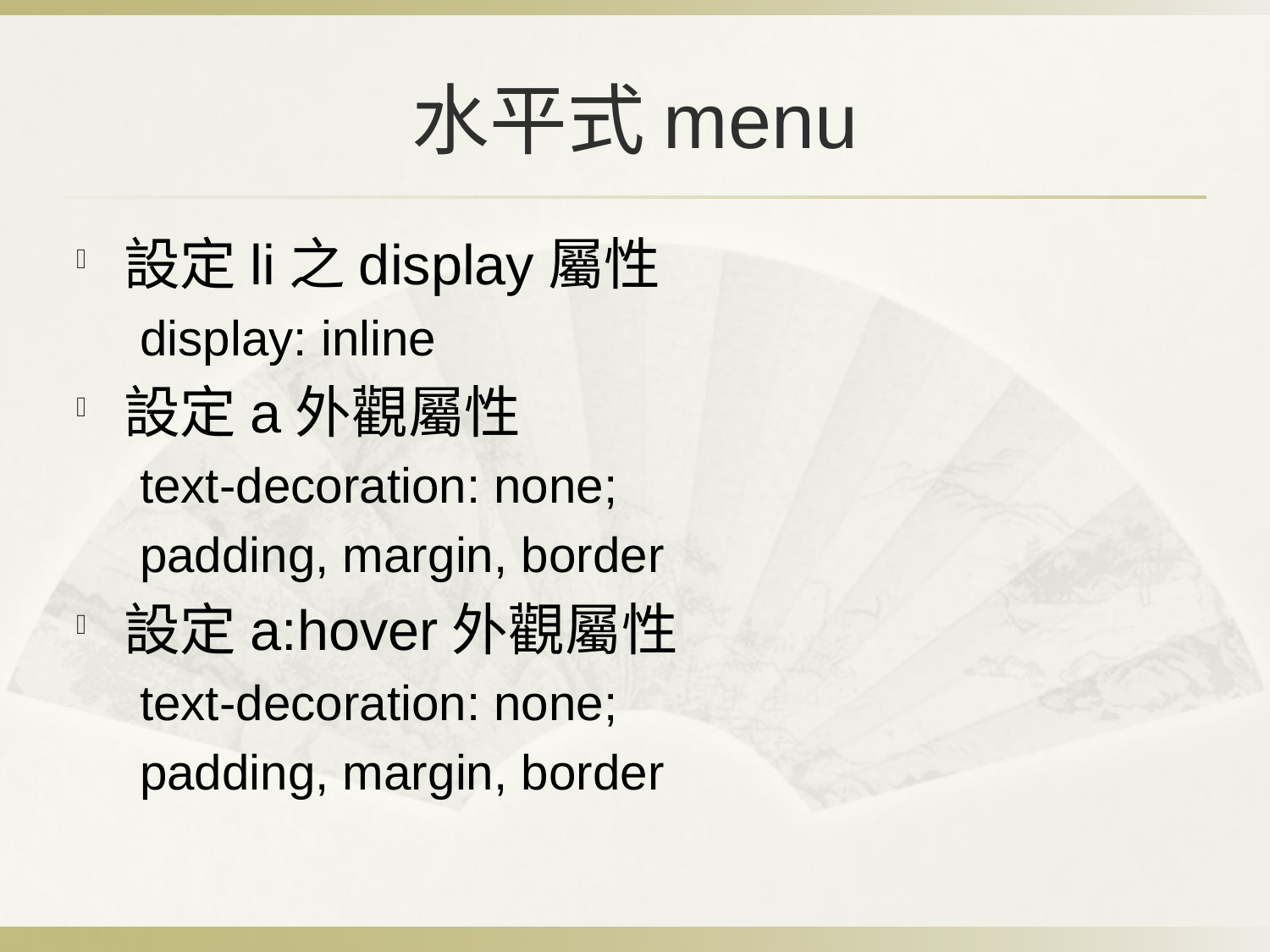

# 水平式menu
設定li之display屬性
display: inline
設定a外觀屬性
text-decoration: none;
padding, margin, border
設定a:hover外觀屬性
text-decoration: none;
padding, margin, border